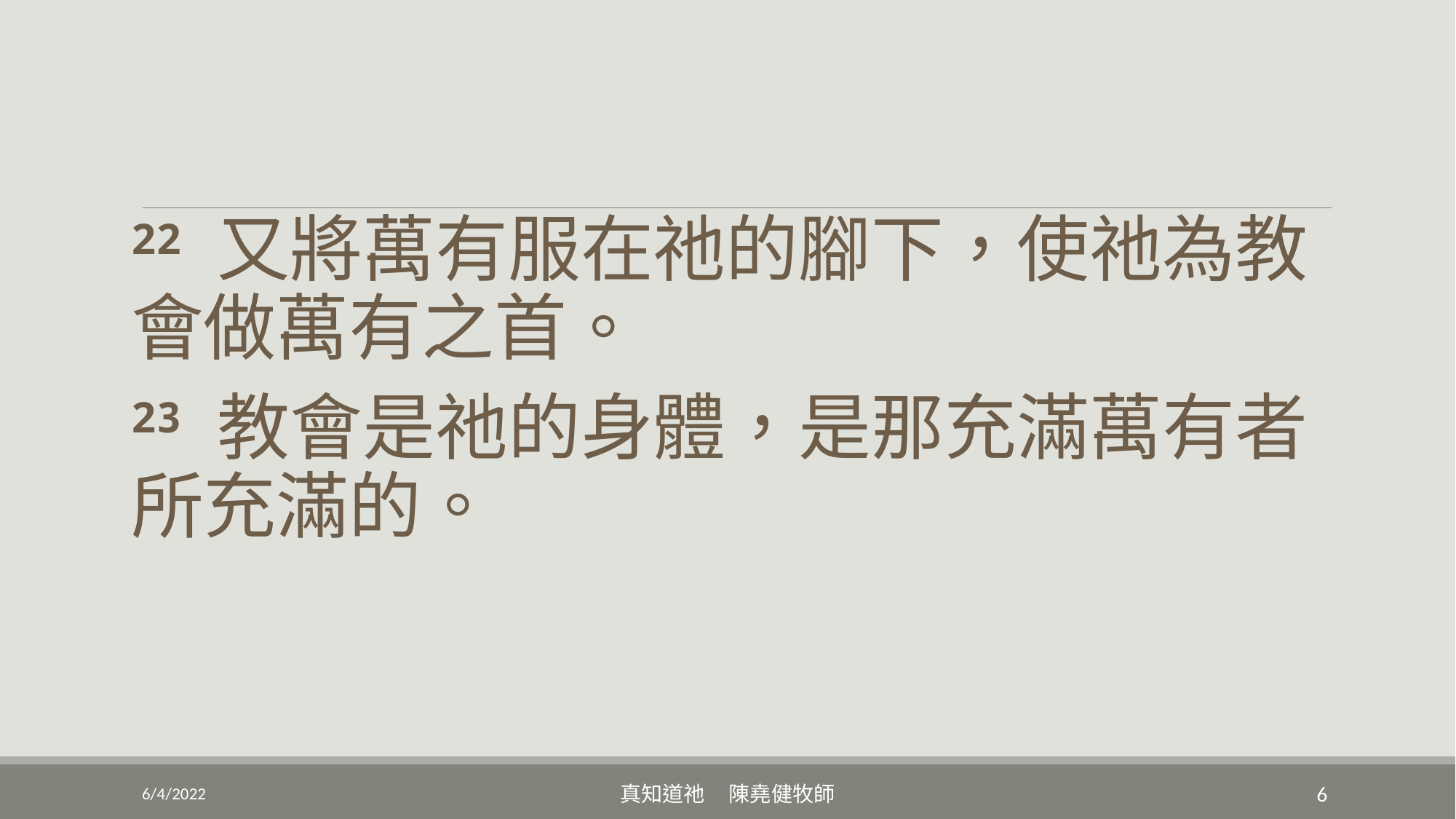

#
22 又將萬有服在祂的腳下，使祂為教會做萬有之首。
23 教會是祂的身體，是那充滿萬有者所充滿的。
6/4/2022
真知道祂     陳堯健牧師
6